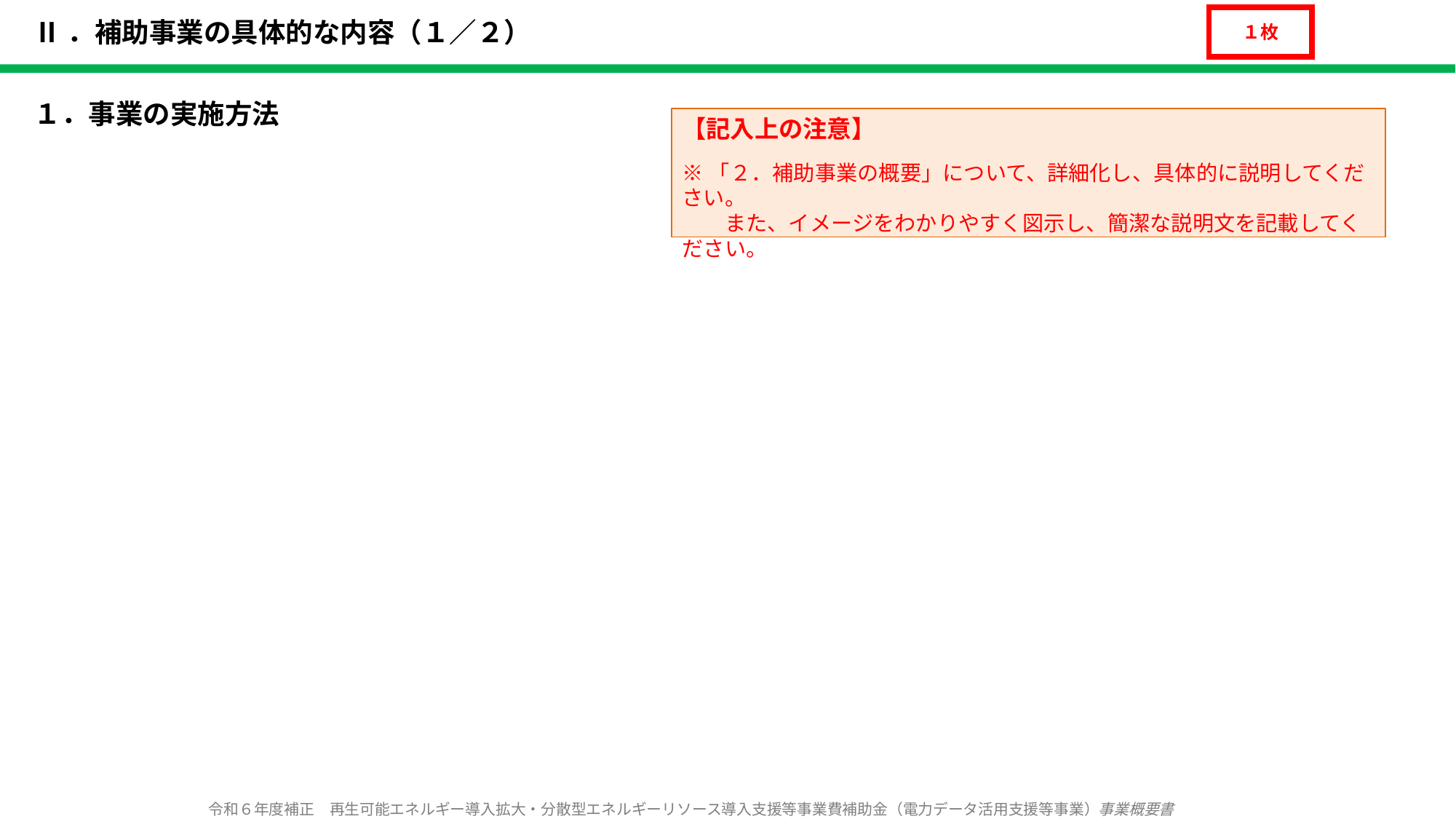

１枚
# Ⅱ．補助事業の具体的な内容（１／２）
１．事業の実施方法
【記入上の注意】

※「２．補助事業の概要」について、詳細化し、具体的に説明してください。
　　また、イメージをわかりやすく図示し、簡潔な説明文を記載してください。